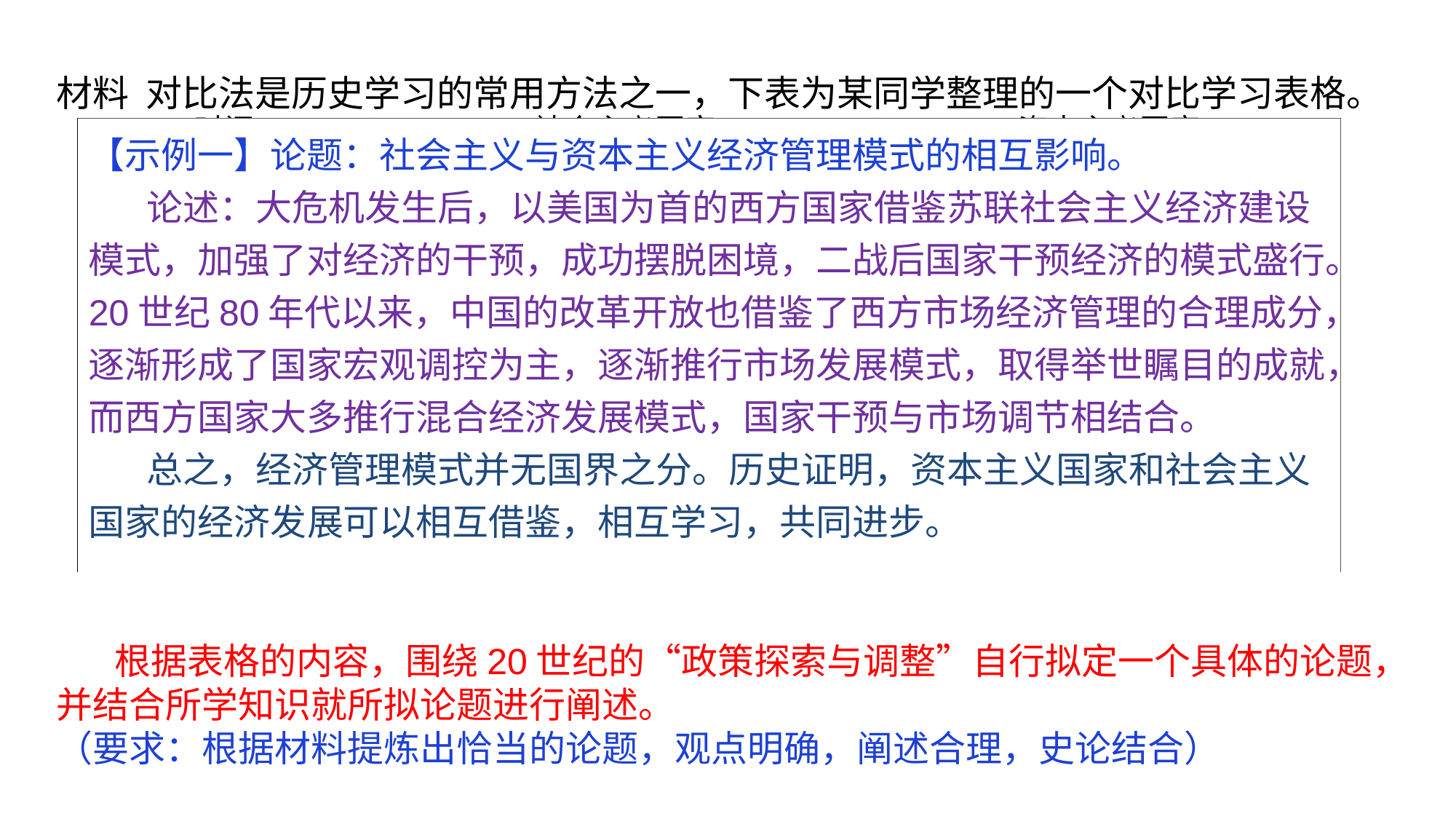

材料  对比法是历史学习的常用方法之一，下表为某同学整理的一个对比学习表格。

      根据表格的内容，围绕20世纪的“政策探索与调整”自行拟定一个具体的论题，并结合所学知识就所拟论题进行阐述。
（要求：根据材料提炼出恰当的论题，观点明确，阐述合理，史论结合）
【示例一】论题：社会主义与资本主义经济管理模式的相互影响。
      论述：大危机发生后，以美国为首的西方国家借鉴苏联社会主义经济建设模式，加强了对经济的干预，成功摆脱困境，二战后国家干预经济的模式盛行。
20世纪80年代以来，中国的改革开放也借鉴了西方市场经济管理的合理成分，逐渐形成了国家宏观调控为主，逐渐推行市场发展模式，取得举世瞩目的成就，而西方国家大多推行混合经济发展模式，国家干预与市场调节相结合。
      总之，经济管理模式并无国界之分。历史证明，资本主义国家和社会主义国家的经济发展可以相互借鉴，相互学习，共同进步。
| 时间 | 社会主义国家 | 资本主义国家 |
| --- | --- | --- |
| 20世纪20年代 | 战时共产主义政策新经济政策 | 柯立芝繁荣 经济大危机胡佛自由放任 |
| 20世纪30年代 | 开展计划经济建设 | 罗斯福新政 |
| 20世纪40年代 | 斯大林模式 | 凯恩斯主义盛行 |
| 20世纪50年代 | 赫鲁晓夫改革 | 建立福利国家 |
| 20世纪60年代 | 勃列日涅夫改革 | 继续推行国家垄断资本主义 |
| 20世纪70年代 | 中国开始改革开放 | 纷纷建立混合型经济 |
| 20世纪80年代 | 戈尔巴乔夫改革 | 减少福利政策 |